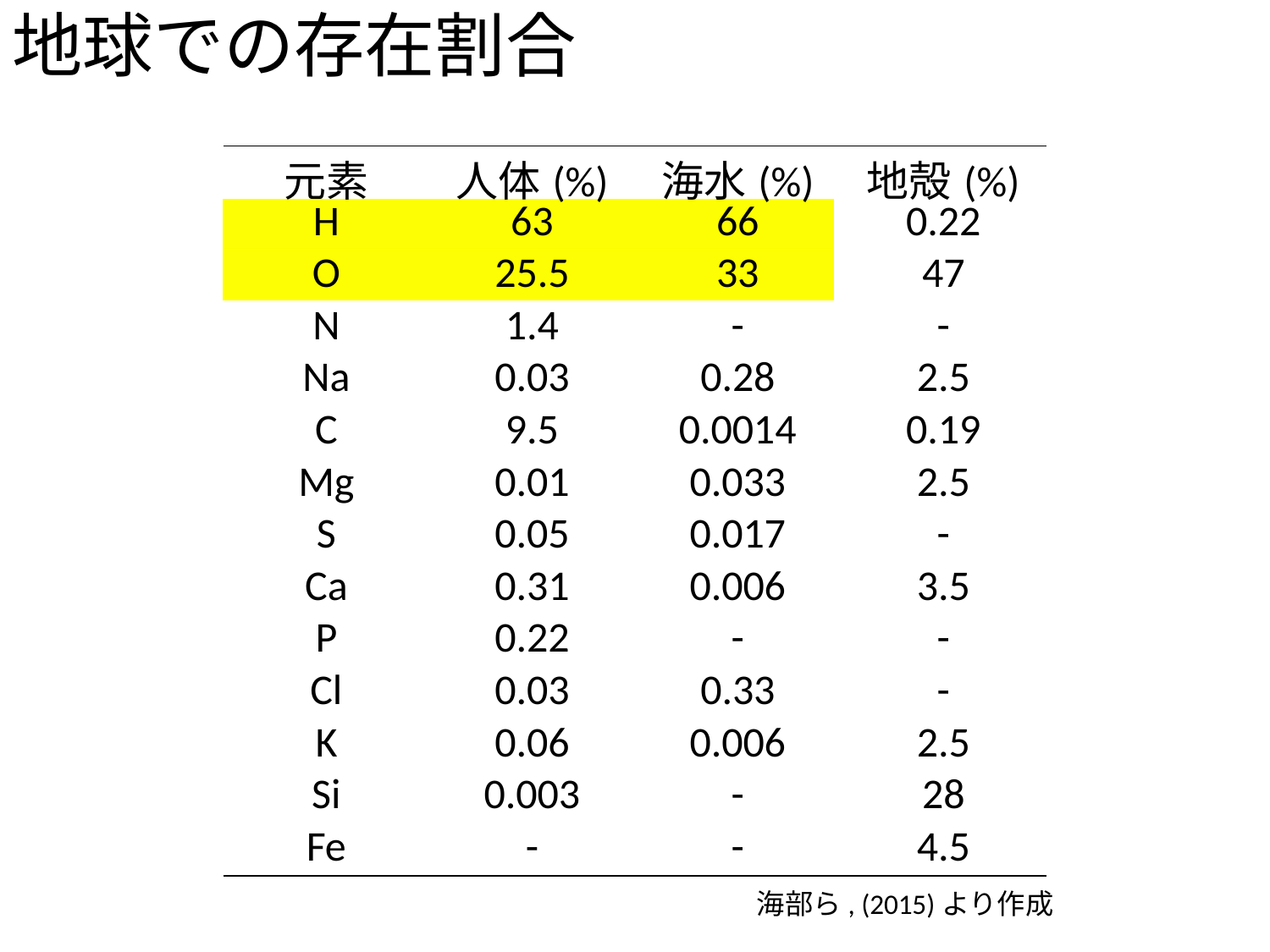

地球での存在割合
| 元素 | 人体(%) | 海水(%) | 地殻(%) |
| --- | --- | --- | --- |
| H | 63 | 66 | 0.22 |
| O | 25.5 | 33 | 47 |
| N | 1.4 | - | - |
| Na | 0.03 | 0.28 | 2.5 |
| C | 9.5 | 0.0014 | 0.19 |
| Mg | 0.01 | 0.033 | 2.5 |
| S | 0.05 | 0.017 | - |
| Ca | 0.31 | 0.006 | 3.5 |
| P | 0.22 | - | - |
| Cl | 0.03 | 0.33 | - |
| K | 0.06 | 0.006 | 2.5 |
| Si | 0.003 | - | 28 |
| Fe | - | - | 4.5 |

海部ら, (2015)より作成